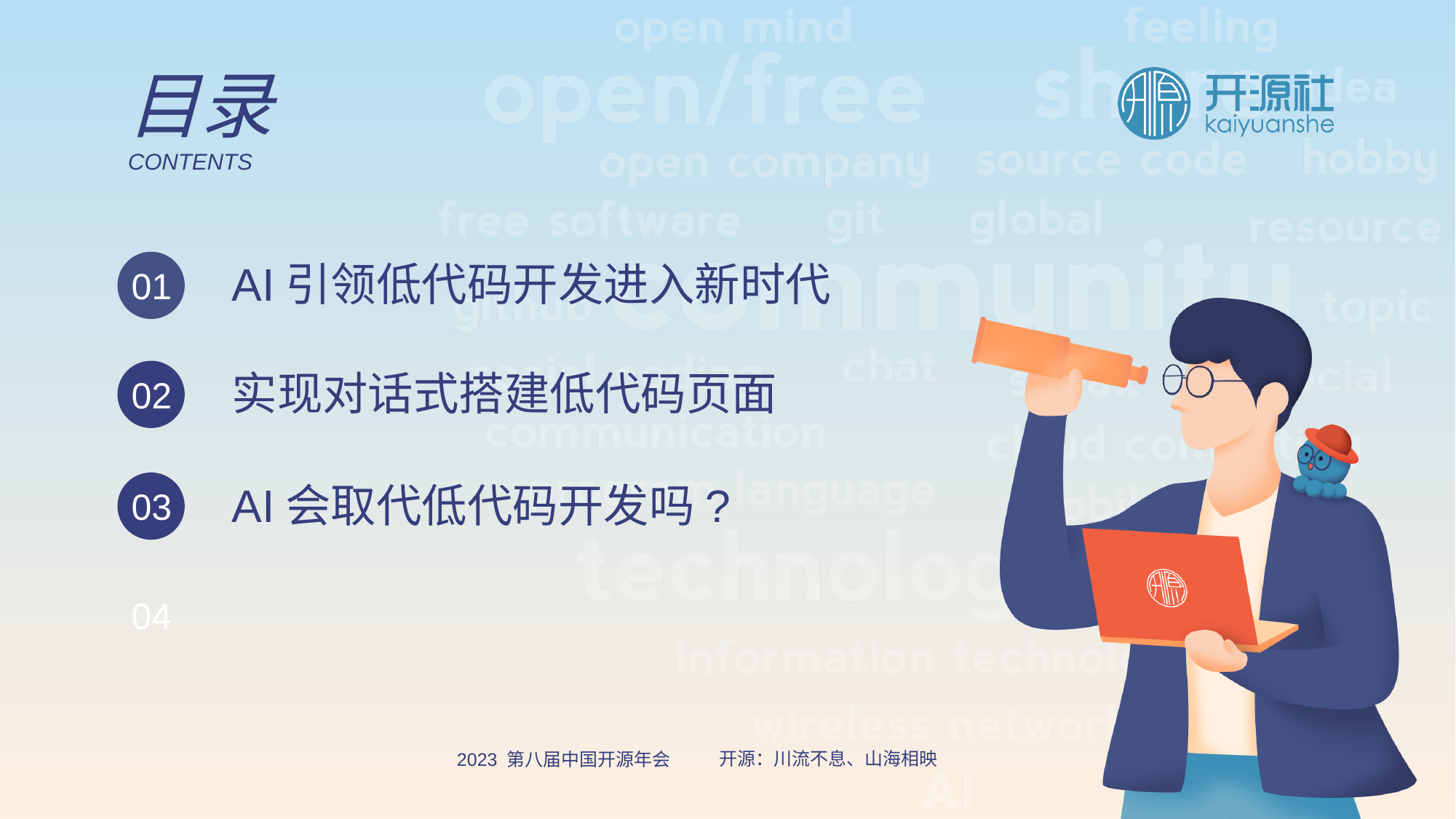

目录
CONTENTS

AI引领低代码开发进入新时代
01

实现对话式搭建低代码页面
02

AI会取代低代码开发吗?
03
04